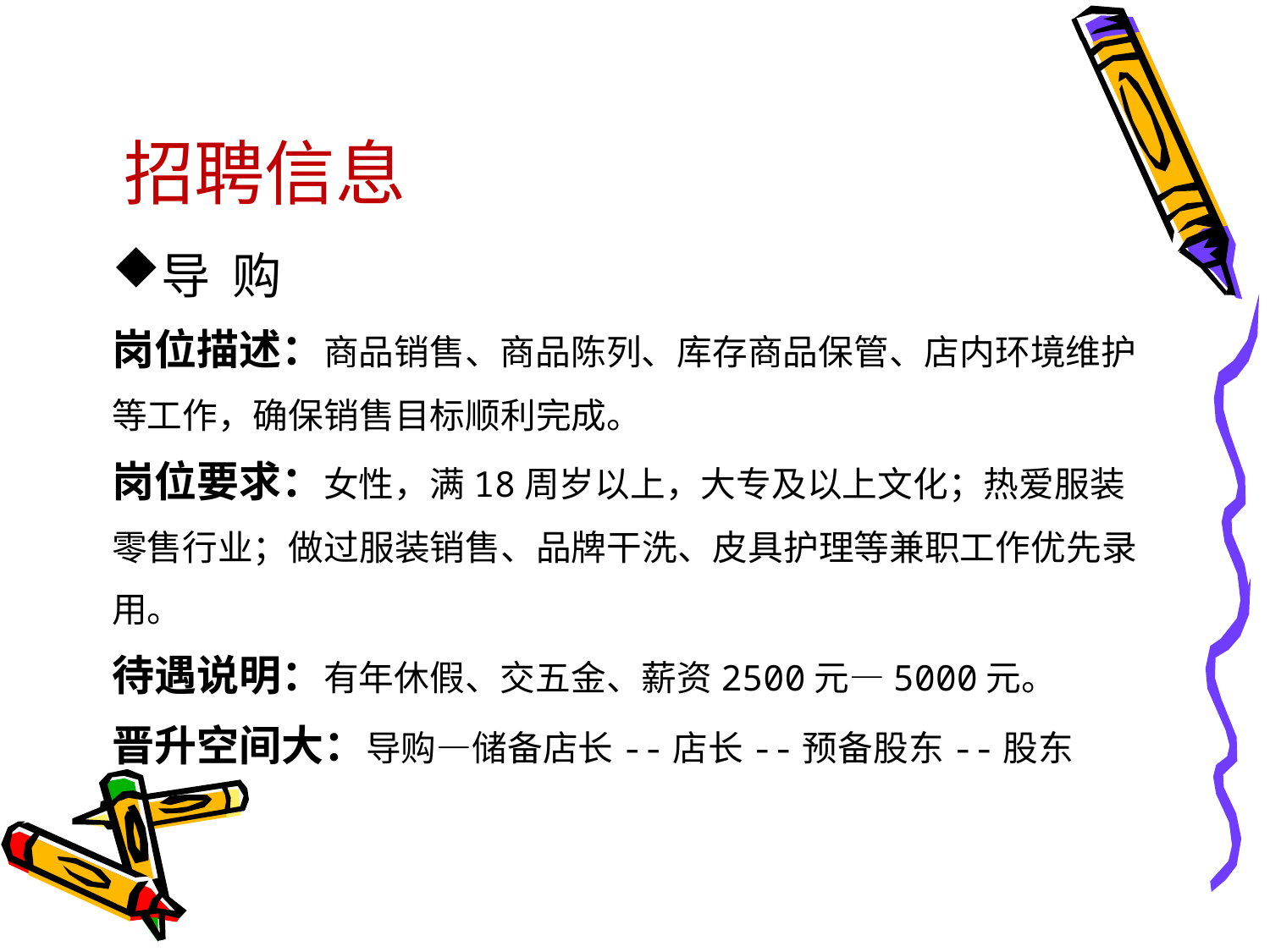

# 招聘信息
导  购
岗位描述：商品销售、商品陈列、库存商品保管、店内环境维护等工作，确保销售目标顺利完成。
岗位要求：女性，满18周岁以上，大专及以上文化；热爱服装零售行业；做过服装销售、品牌干洗、皮具护理等兼职工作优先录用。
待遇说明：有年休假、交五金、薪资2500元—5000元。
晋升空间大：导购—储备店长--店长--预备股东--股东